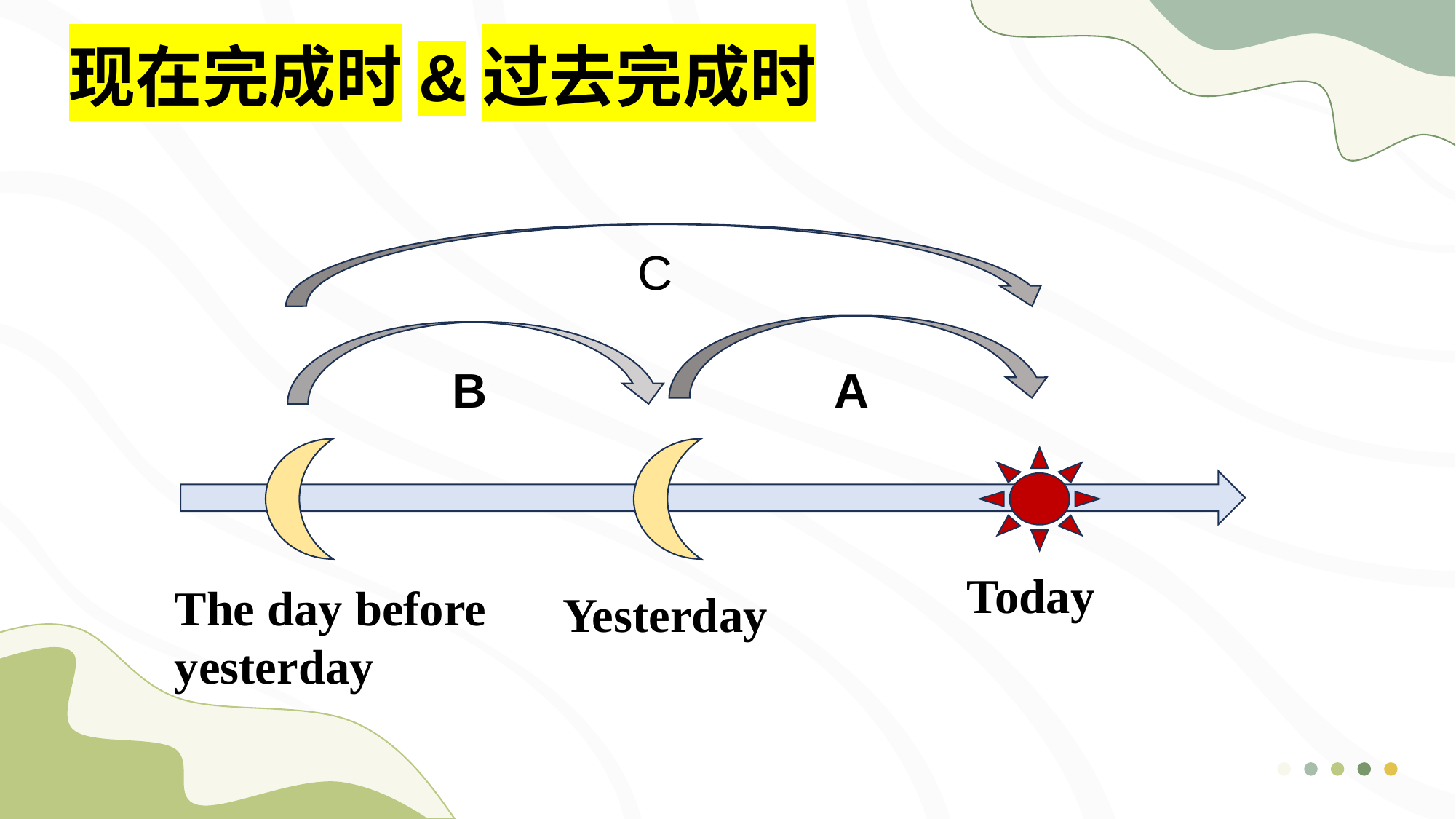

现在完成时&过去完成时

C

B
A

Today
The day before yesterday
Yesterday